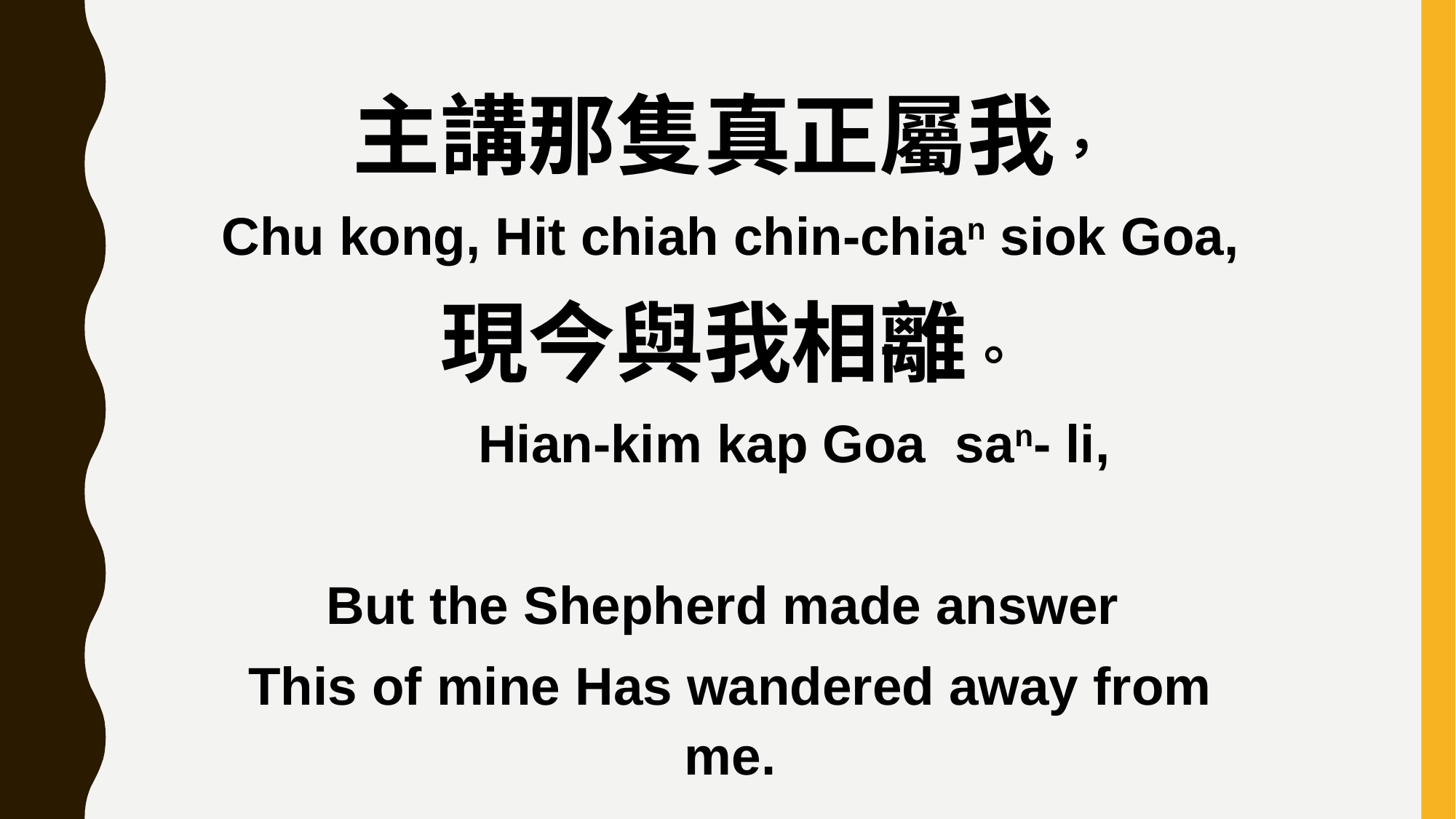

主講那隻真正屬我，
Chu kong, Hit chiah chin-chian siok Goa,
現今與我相離。
                   Hian-kim kap Goa  san- li,

But the Shepherd made answer
This of mine Has wandered away from me.